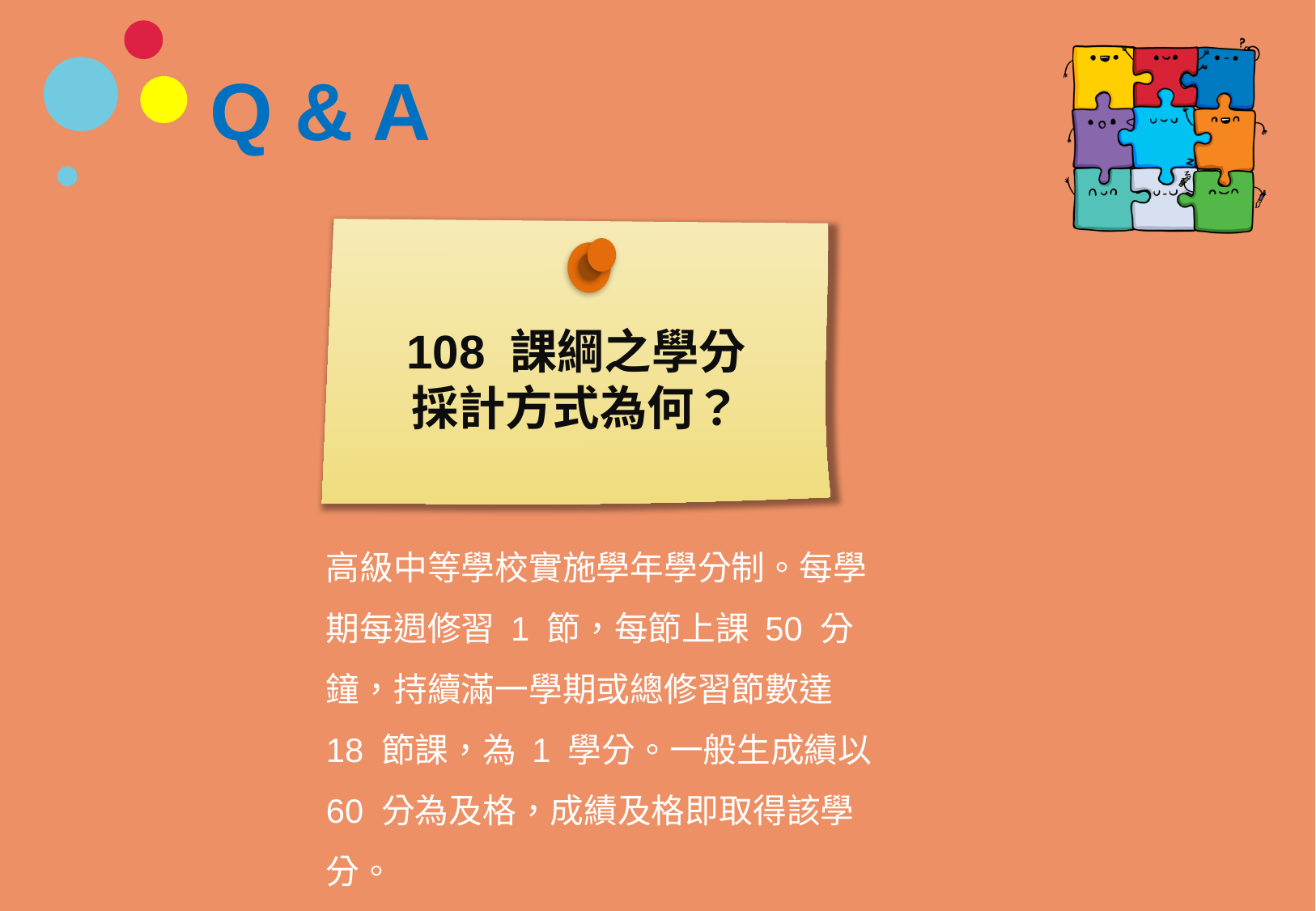

# Q & A

108 課綱之學分採計方式為何？
高級中等學校實施學年學分制。每學期每週修習 1 節，每節上課 50 分鐘，持續滿一學期或總修習節數達 18 節課，為 1 學分。一般生成績以 60 分為及格，成績及格即取得該學分。